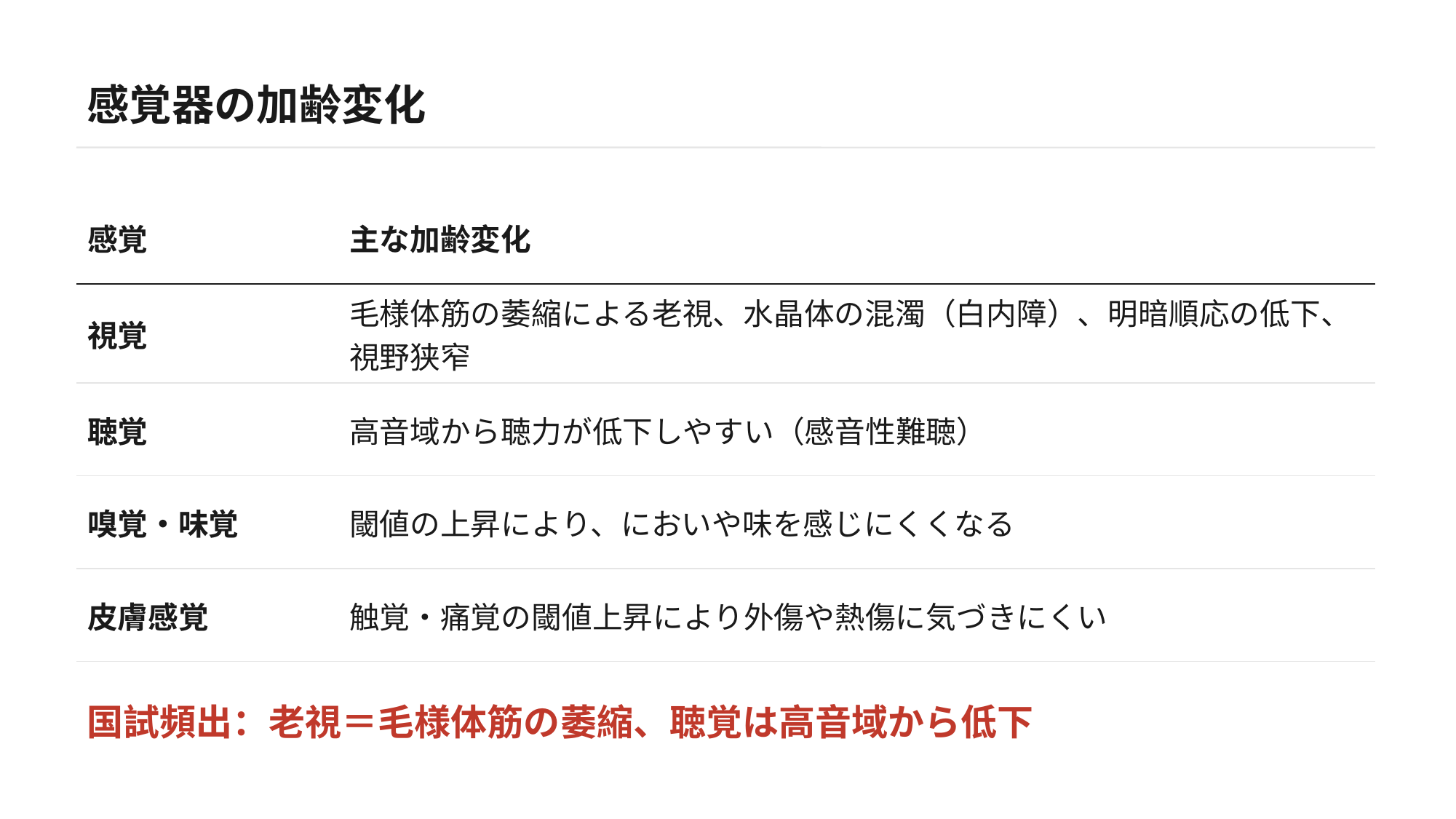

感覚器の加齢変化

| 感覚 | 主な加齢変化 |
| --- | --- |
| 視覚 | 毛様体筋の萎縮による老視、水晶体の混濁（白内障）、明暗順応の低下、視野狭窄 |
| 聴覚 | 高音域から聴力が低下しやすい（感音性難聴） |
| 嗅覚・味覚 | 閾値の上昇により、においや味を感じにくくなる |
| 皮膚感覚 | 触覚・痛覚の閾値上昇により外傷や熱傷に気づきにくい |
国試頻出：老視＝毛様体筋の萎縮、聴覚は高音域から低下